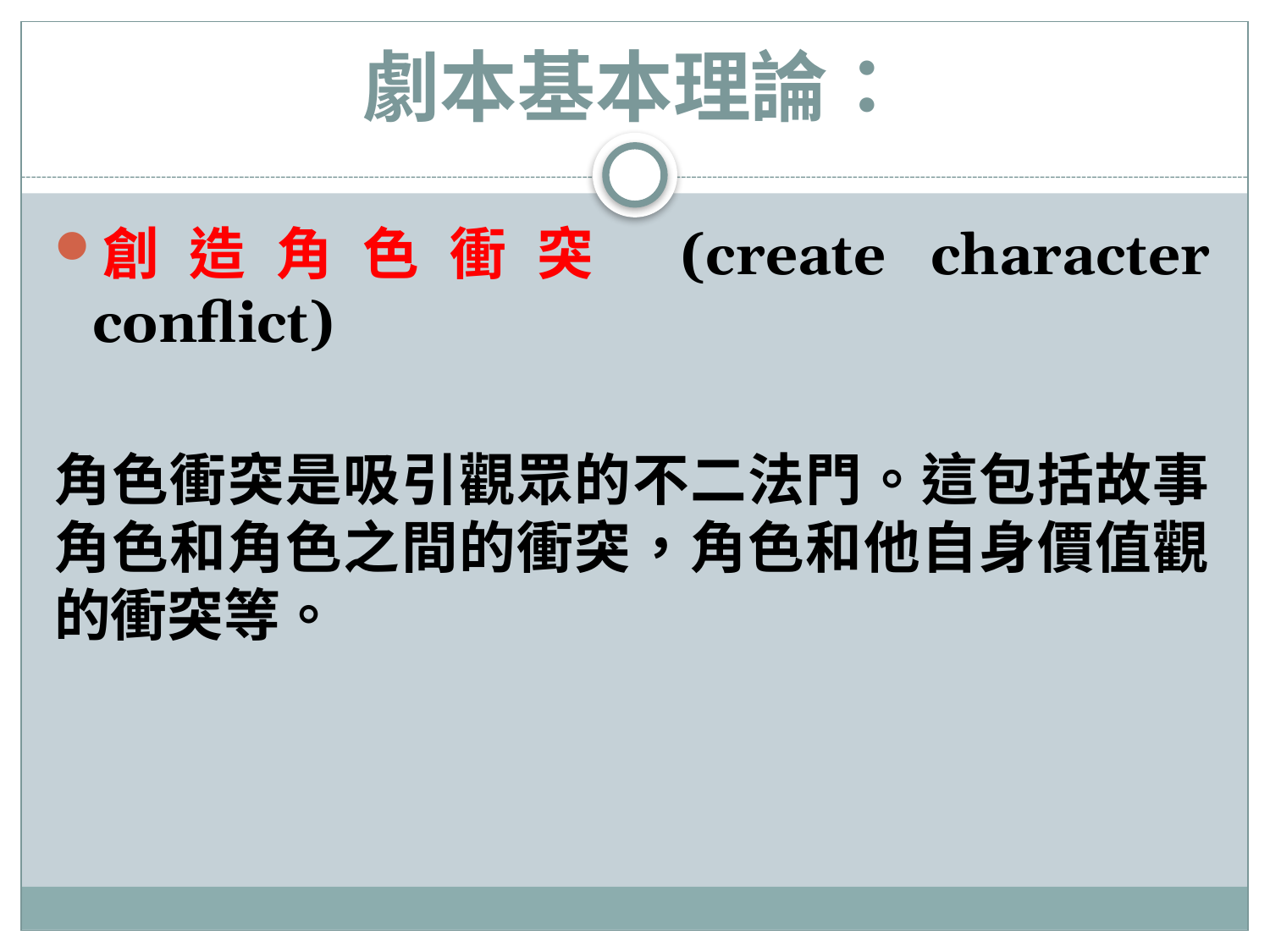

# 劇本基本理論：
創造角色衝突 (create character conflict)

角色衝突是吸引觀眾的不二法門。這包括故事角色和角色之間的衝突，角色和他自身價值觀的衝突等。